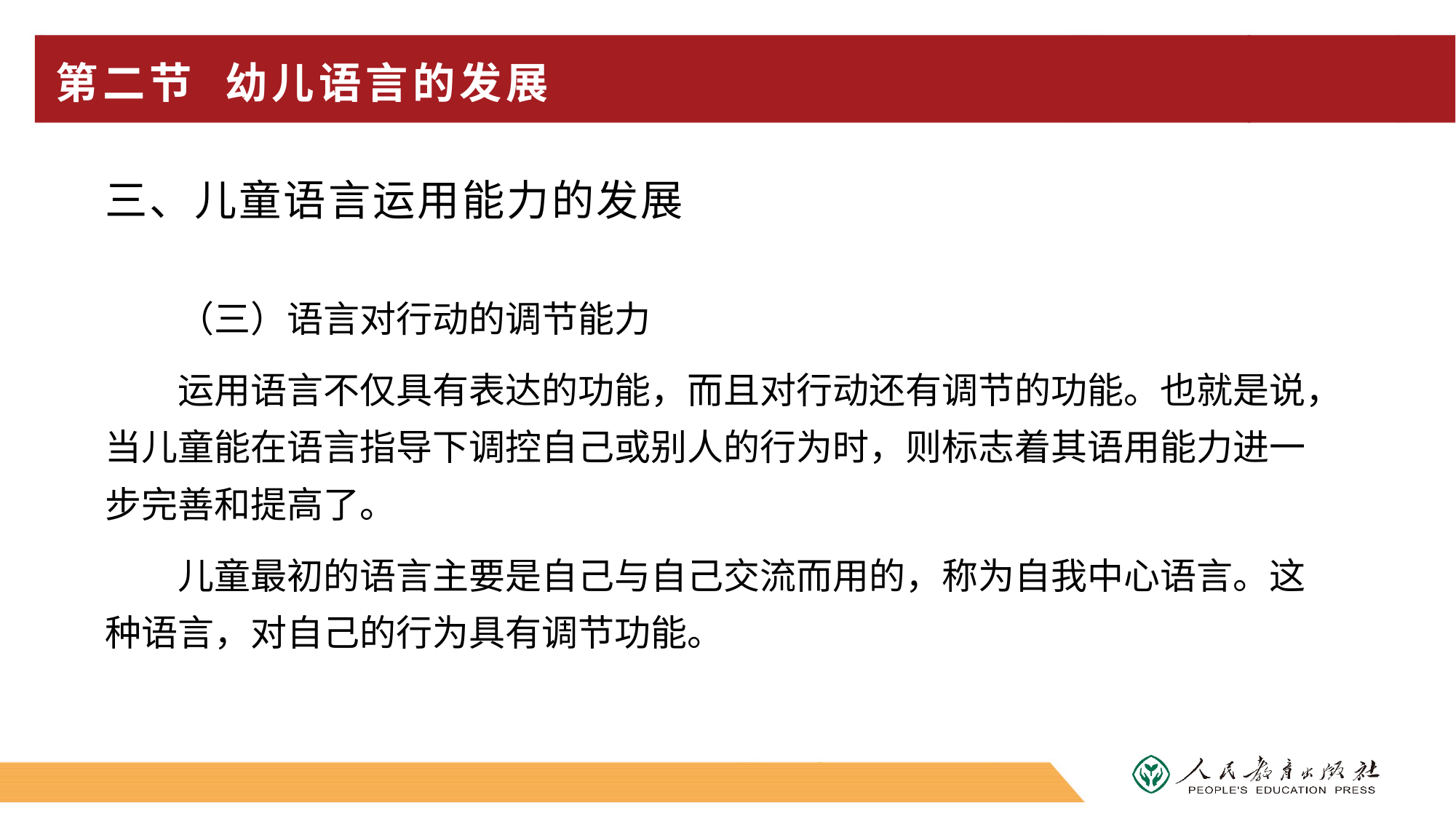

# 第二节  幼儿语言的发展
三、儿童语言运用能力的发展
（三）语言对行动的调节能力
运用语言不仅具有表达的功能，而且对行动还有调节的功能。也就是说，当儿童能在语言指导下调控自己或别人的行为时，则标志着其语用能力进一步完善和提高了。
儿童最初的语言主要是自己与自己交流而用的，称为自我中心语言。这种语言，对自己的行为具有调节功能。